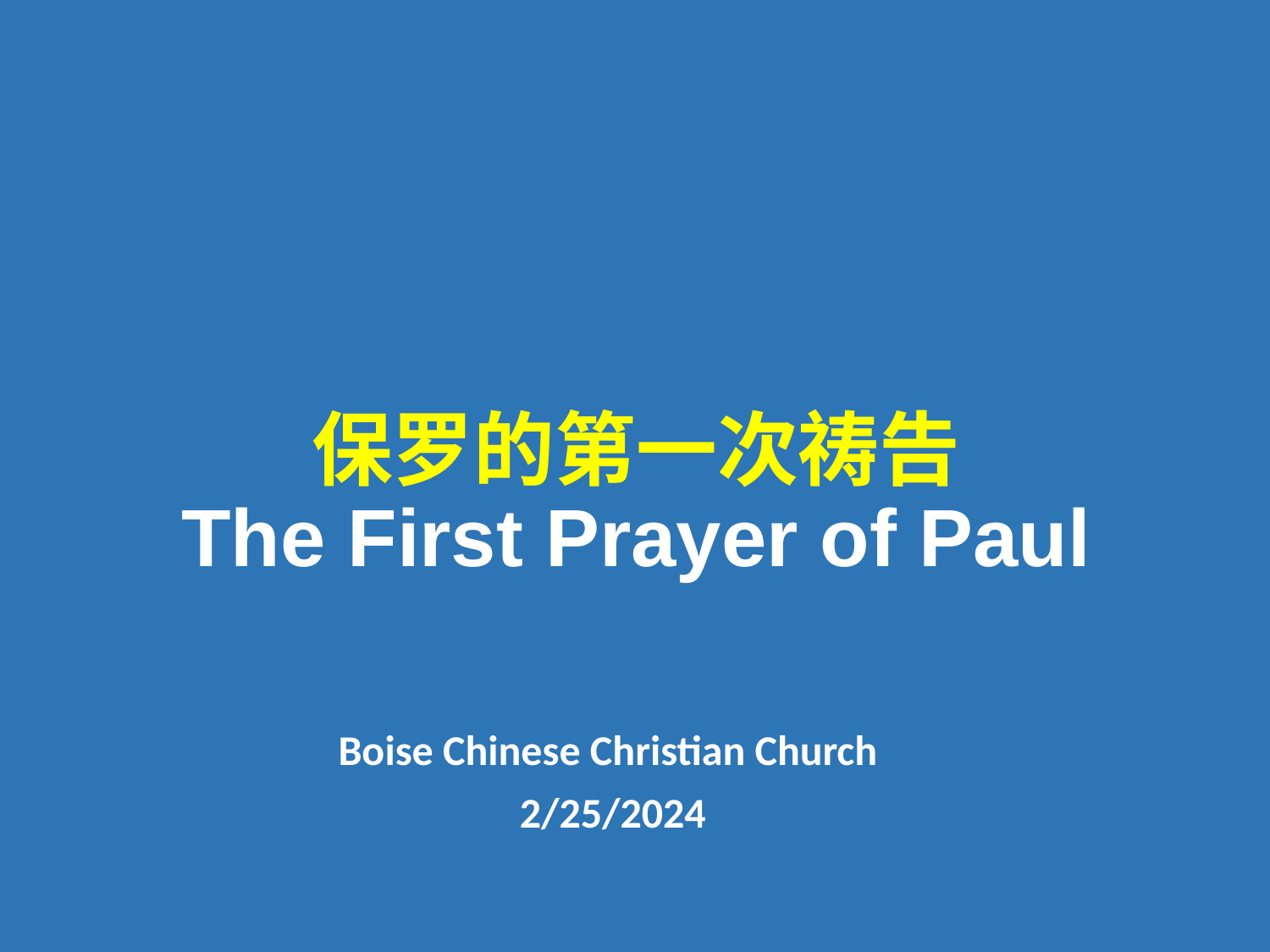

# 保罗的第一次祷告 The First Prayer of Paul
Boise Chinese Christian Church
2/25/2024